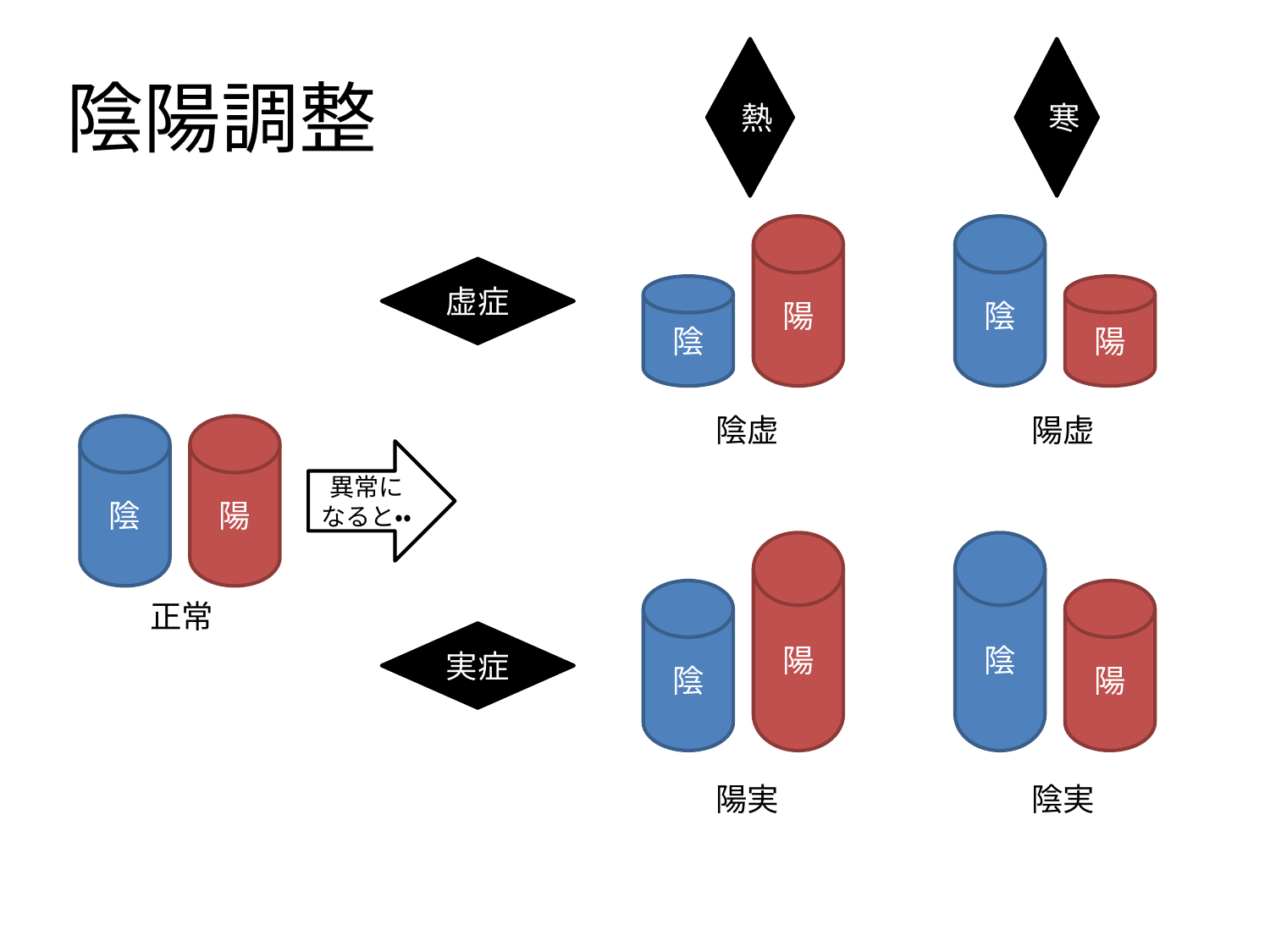

# 陰陽調整
熱
寒
陽
陰
陰虚
陰
陽
陽虚
虚症
陰
陽
異常になると・・
陽
陰
陽実
陰
陽
陰実
正常
実症